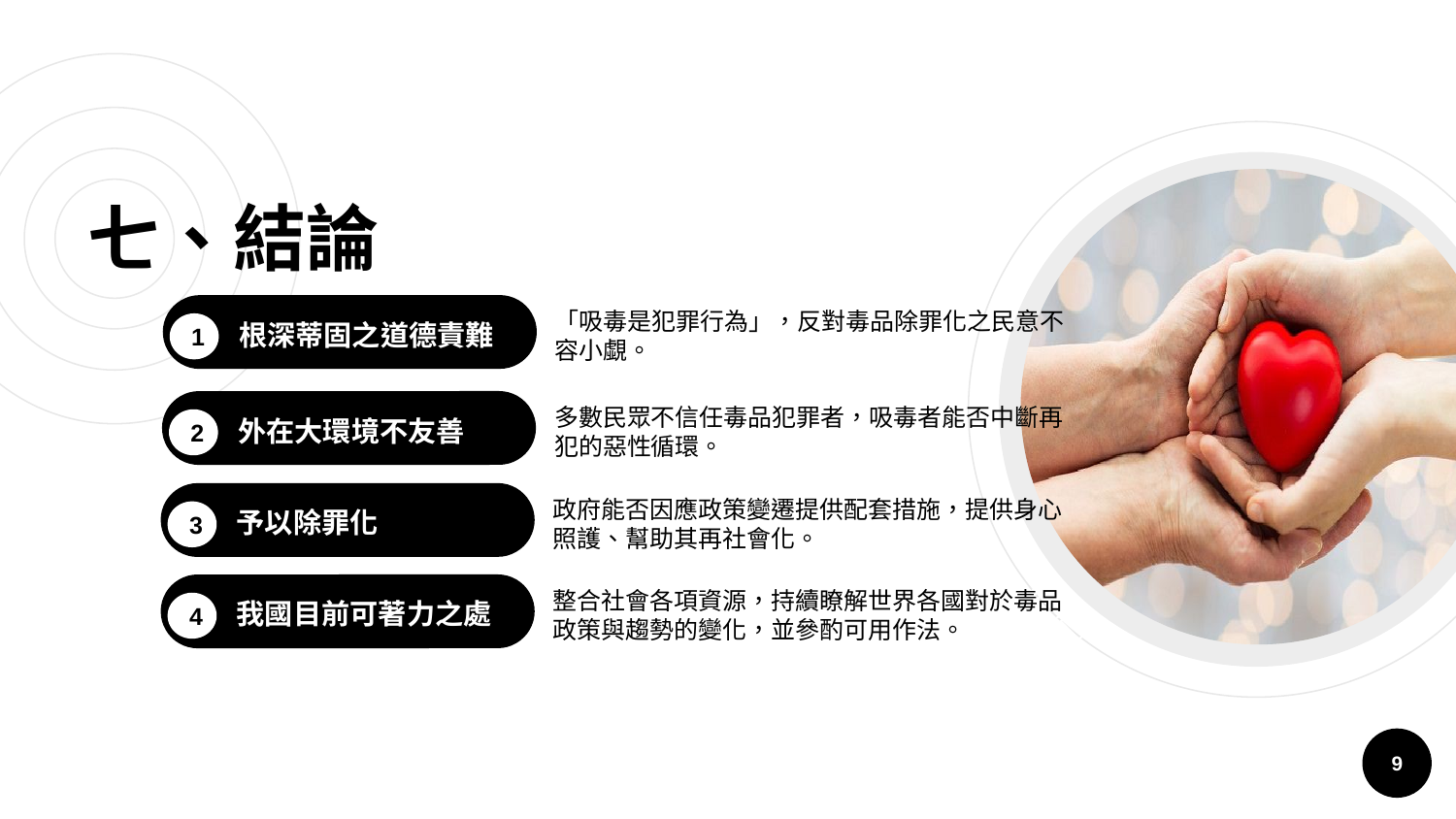

「吸毒是犯罪行為」，反對毒品除罪化之民意不容小覷。

根深蒂固之道德責難
1

# 七、結論
多數民眾不信任毒品犯罪者，吸毒者能否中斷再犯的惡性循環。

外在大環境不友善
2
政府能否因應政策變遷提供配套措施，提供身心照護、幫助其再社會化。

予以除罪化
3
整合社會各項資源，持續瞭解世界各國對於毒品政策與趨勢的變化，並參酌可用作法。

我國目前可著力之處
4

9